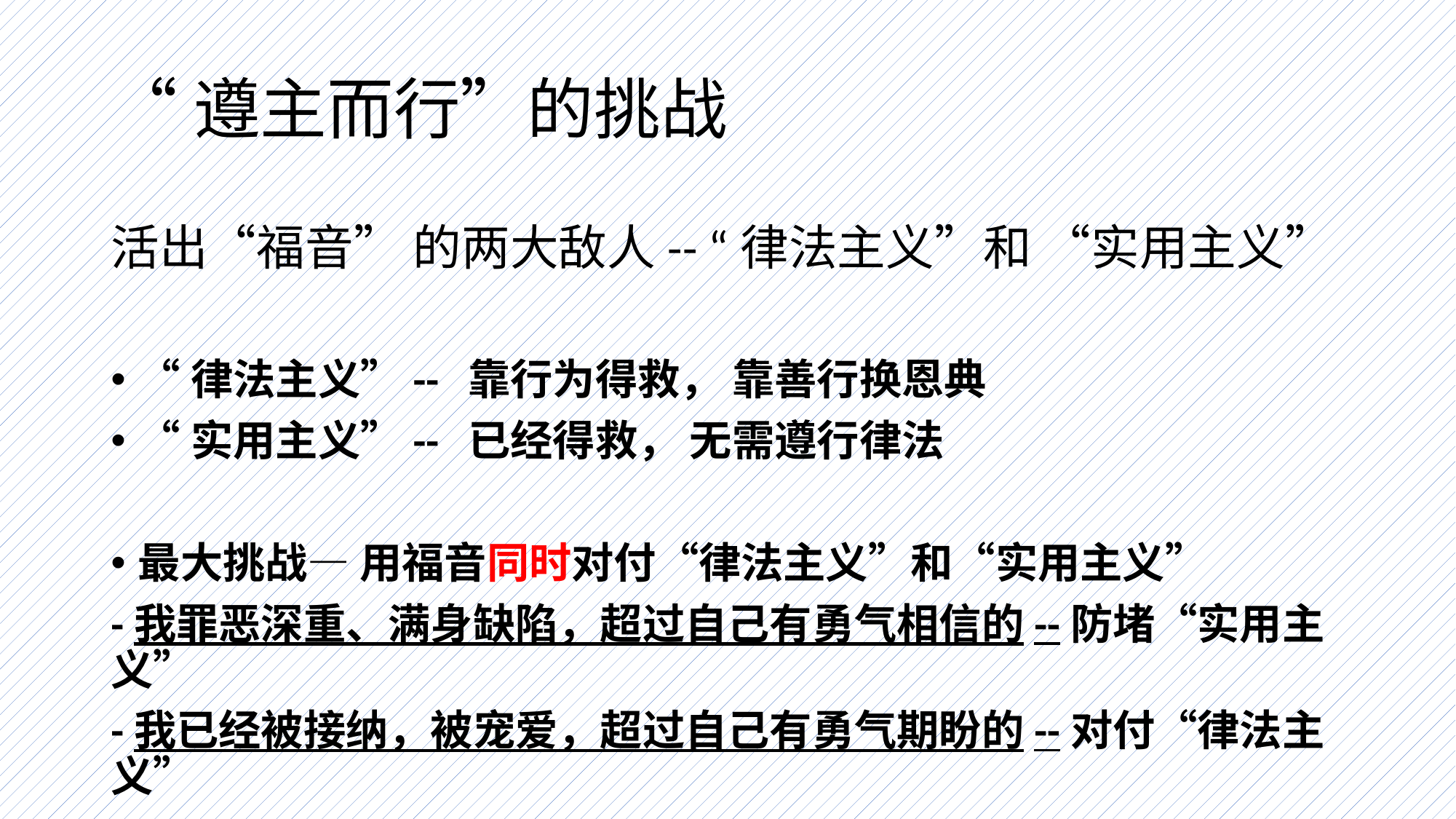

# “遵主而行”的挑战
活出“福音” 的两大敌人-- “律法主义”和 “实用主义”

“律法主义”--  靠行为得救， 靠善行换恩典
“实用主义”--  已经得救， 无需遵行律法

最大挑战— 用福音同时对付“律法主义”和“实用主义”
-我罪恶深重、满身缺陷，超过自己有勇气相信的--防堵“实用主义”
-我已经被接纳，被宠爱，超过自己有勇气期盼的--对付“律法主义”